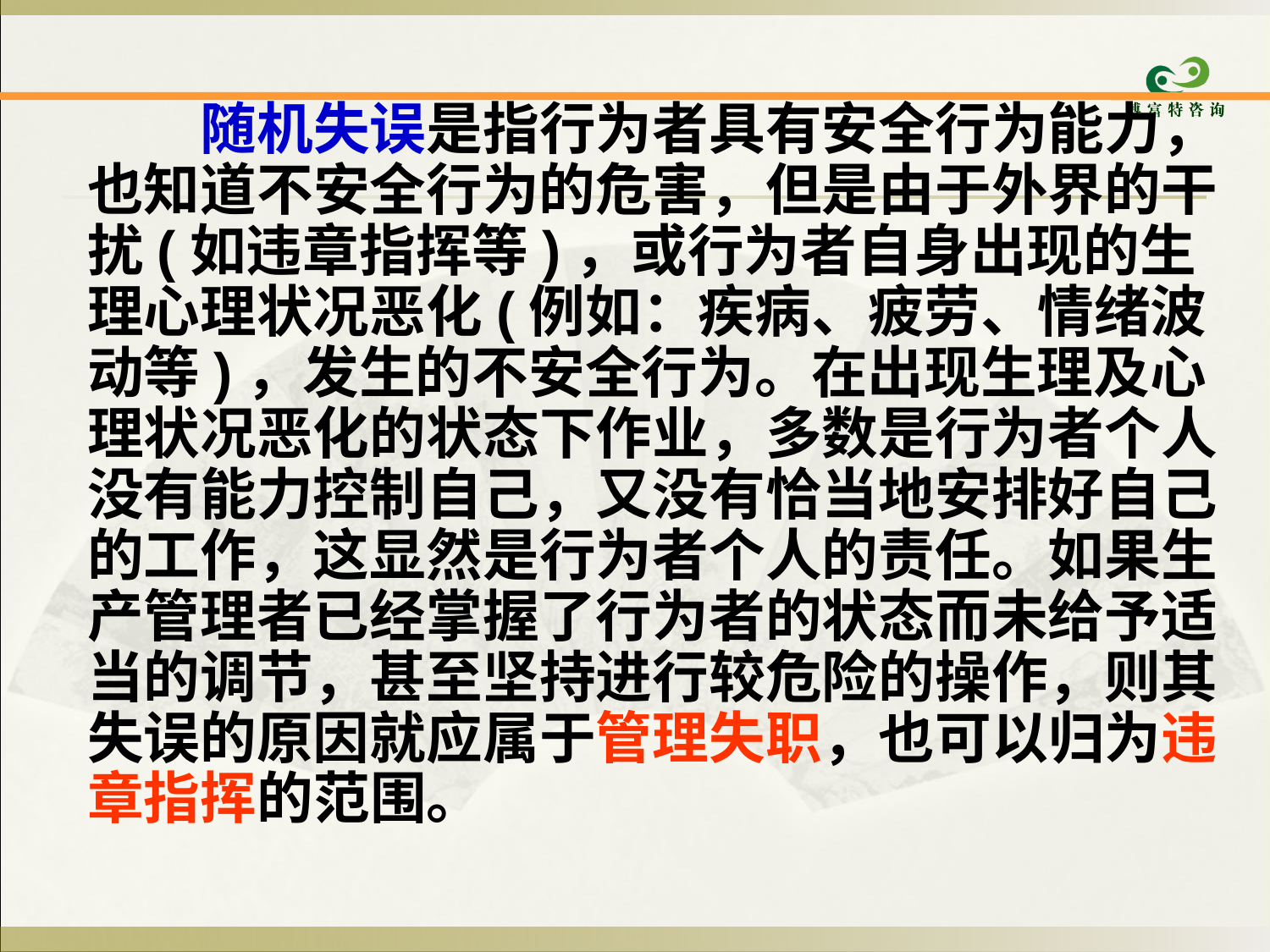

随机失误是指行为者具有安全行为能力，也知道不安全行为的危害，但是由于外界的干扰(如违章指挥等)，或行为者自身出现的生理心理状况恶化(例如：疾病、疲劳、情绪波动等)，发生的不安全行为。在出现生理及心理状况恶化的状态下作业，多数是行为者个人没有能力控制自己，又没有恰当地安排好自己的工作，这显然是行为者个人的责任。如果生产管理者已经掌握了行为者的状态而未给予适当的调节，甚至坚持进行较危险的操作，则其失误的原因就应属于管理失职，也可以归为违章指挥的范围。
63